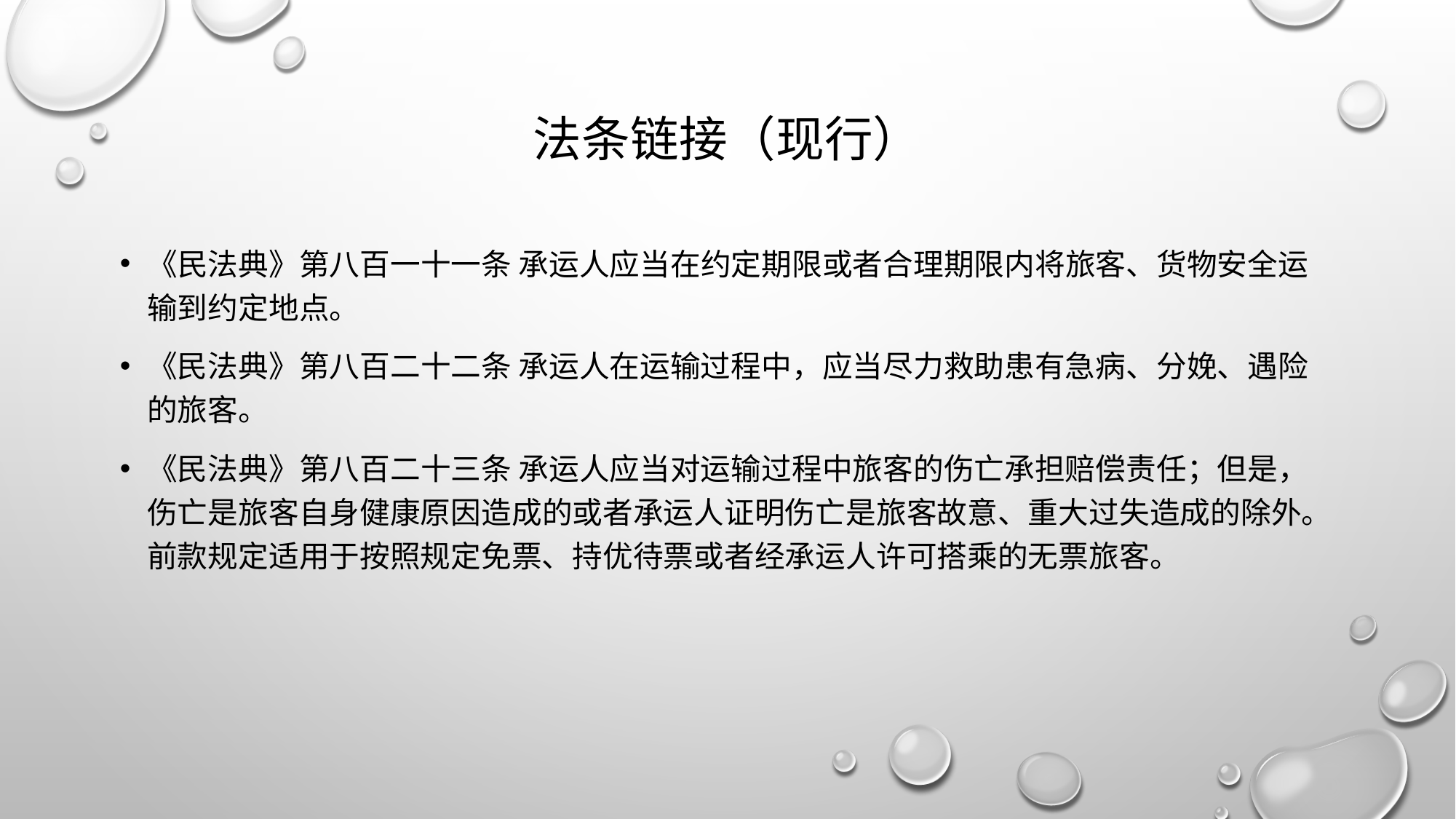

# 法条链接（现行）
《民法典》第八百一十一条 承运人应当在约定期限或者合理期限内将旅客、货物安全运输到约定地点。
《民法典》第八百二十二条 承运人在运输过程中，应当尽力救助患有急病、分娩、遇险的旅客。
《民法典》第八百二十三条 承运人应当对运输过程中旅客的伤亡承担赔偿责任；但是，伤亡是旅客自身健康原因造成的或者承运人证明伤亡是旅客故意、重大过失造成的除外。前款规定适用于按照规定免票、持优待票或者经承运人许可搭乘的无票旅客。